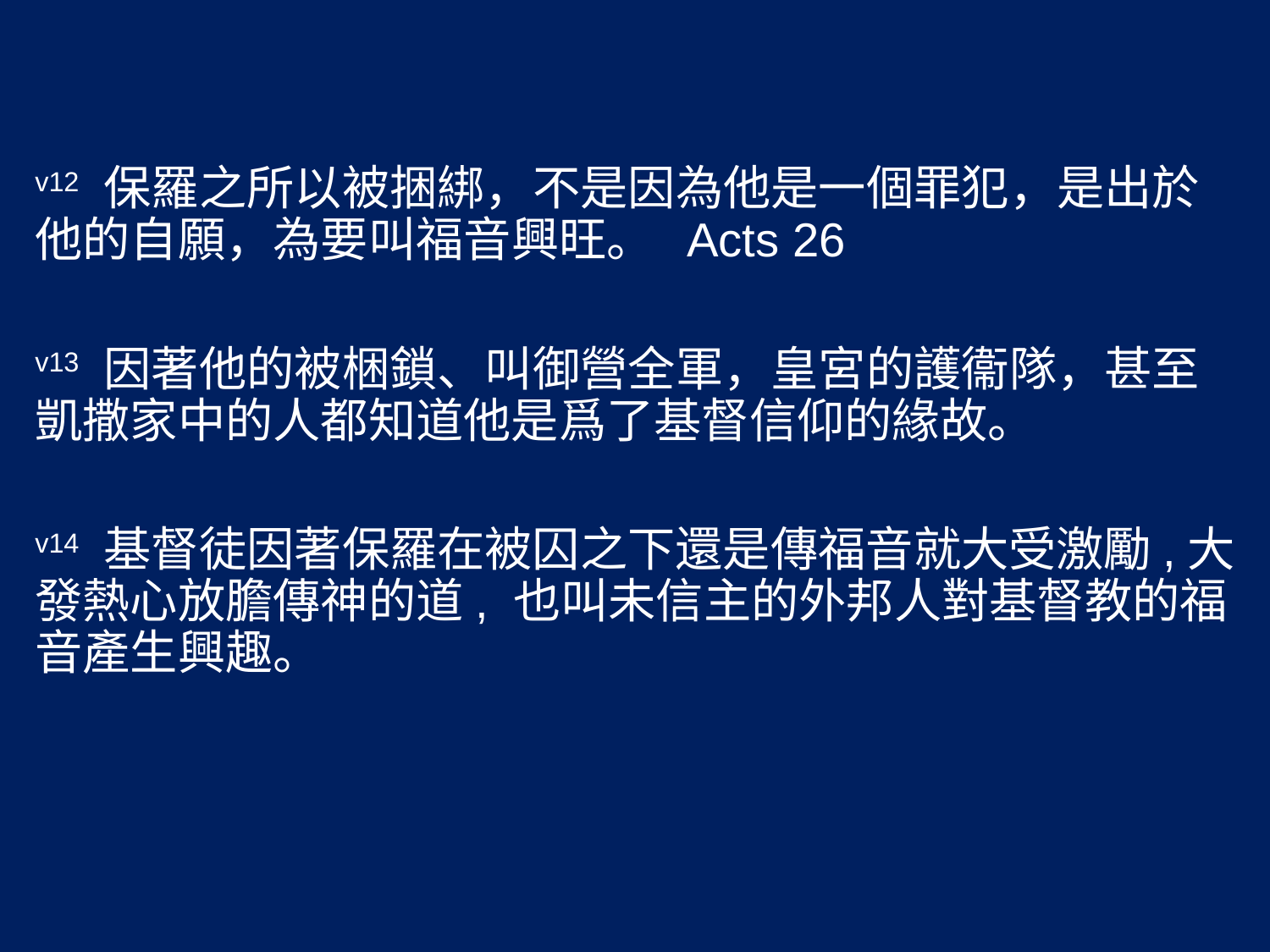

v12 保羅之所以被捆綁，不是因為他是一個罪犯，是出於他的自願，為要叫福音興旺。  Acts 26

v13 因著他的被梱鎖、叫御營全軍，皇宮的護衞隊，甚至凱撒家中的人都知道他是爲了基督信仰的緣故。

v14 基督徒因著保羅在被囚之下還是傳福音就大受激勵,大發熱心放膽傳神的道, 也叫未信主的外邦人對基督教的福音產生興趣。